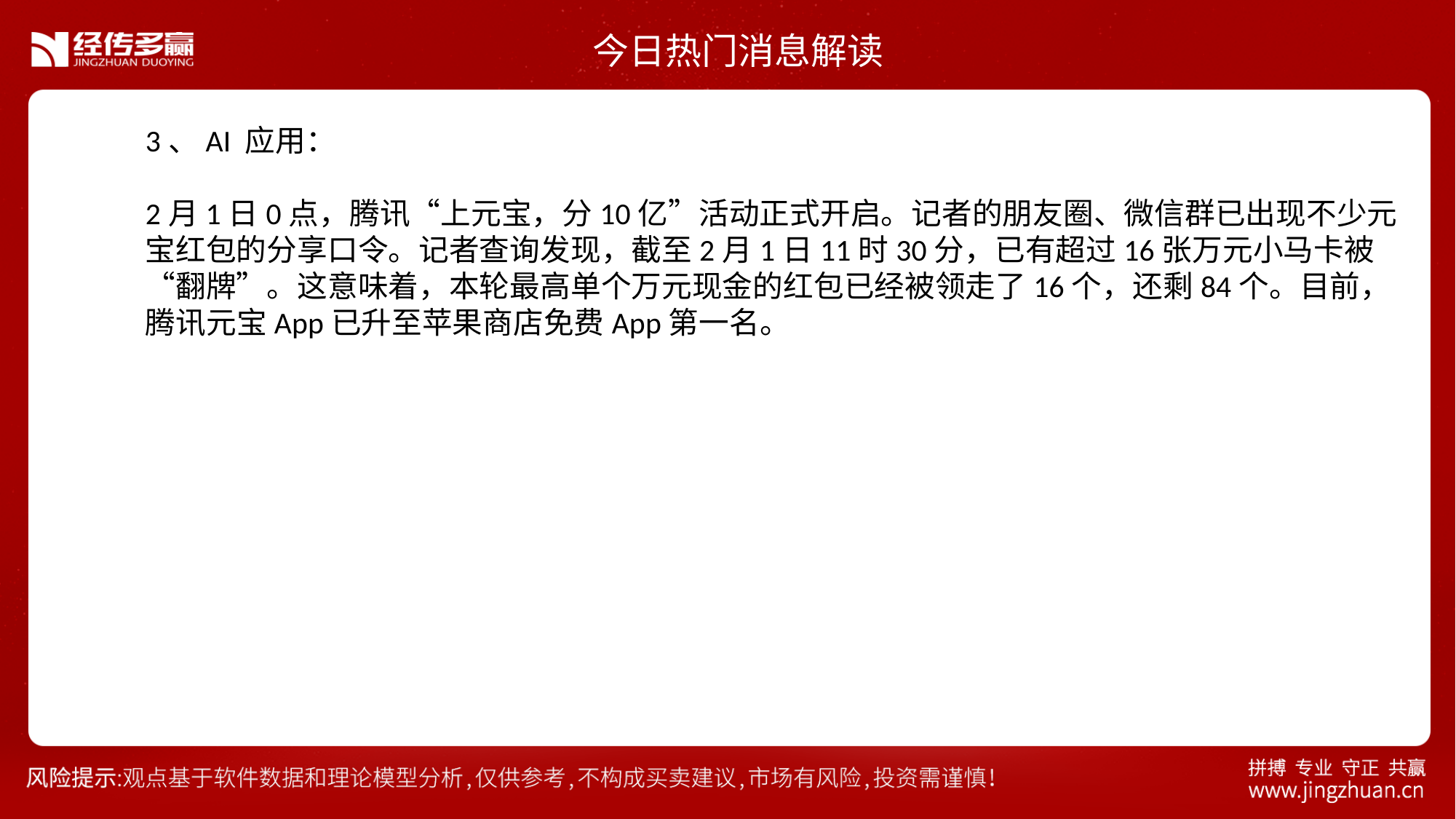

今日热门消息解读
3、AI 应用：

2月1日0点，腾讯“上元宝，分10亿”活动正式开启。记者的朋友圈、微信群已出现不少元宝红包的分享口令。记者查询发现，截至2月1日11时30分，已有超过16张万元小马卡被“翻牌”。这意味着，本轮最高单个万元现金的红包已经被领走了16个，还剩84个。目前，腾讯元宝App已升至苹果商店免费App第一名。